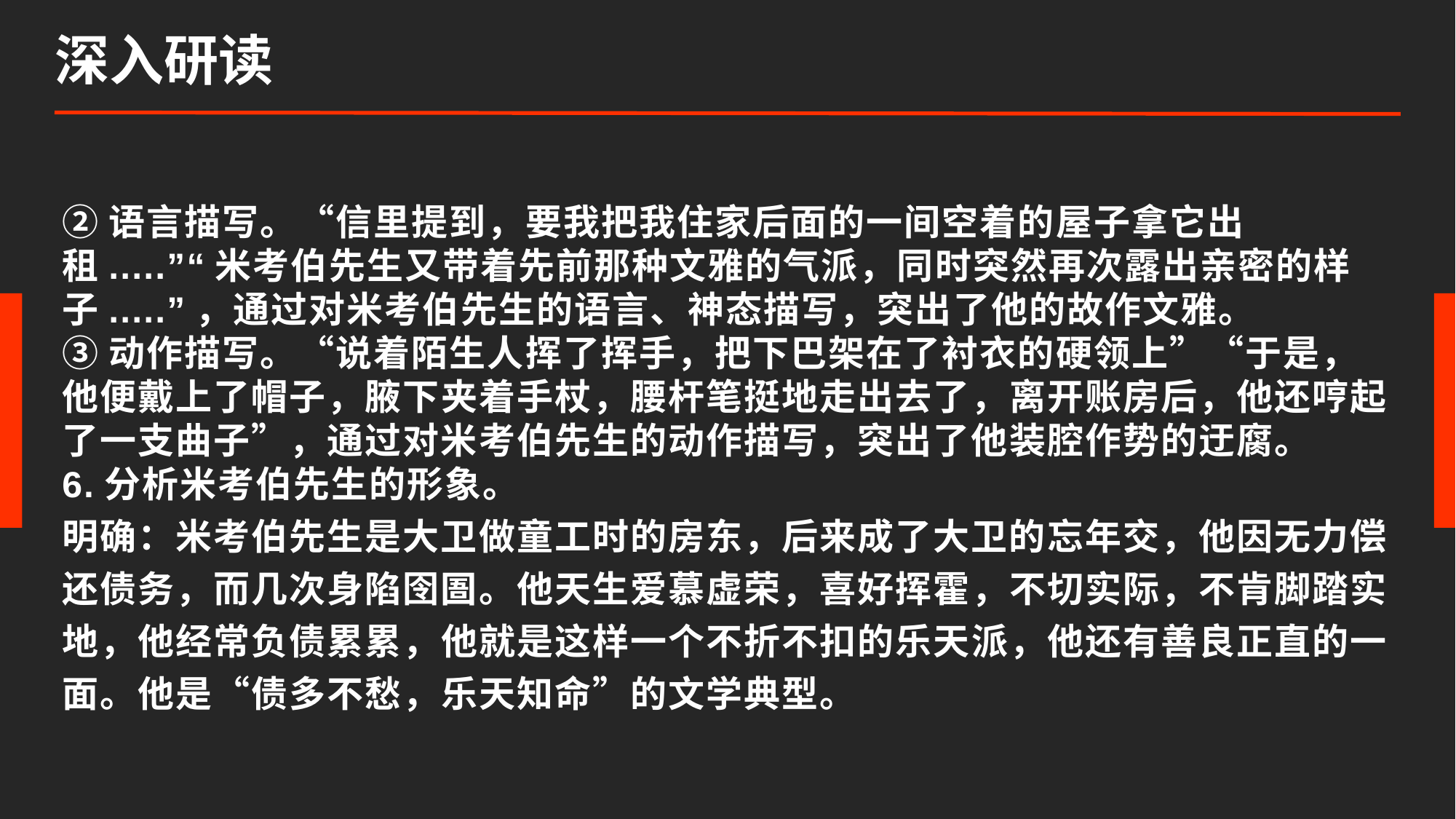

深入研读
②语言描写。“信里提到，要我把我住家后面的一间空着的屋子拿它出租.....”“米考伯先生又带着先前那种文雅的气派，同时突然再次露出亲密的样子.....”，通过对米考伯先生的语言、神态描写，突出了他的故作文雅。
③动作描写。“说着陌生人挥了挥手，把下巴架在了衬衣的硬领上”“于是，他便戴上了帽子，腋下夹着手杖，腰杆笔挺地走出去了，离开账房后，他还哼起了一支曲子”，通过对米考伯先生的动作描写，突出了他装腔作势的迂腐。
6.分析米考伯先生的形象。
明确：米考伯先生是大卫做童工时的房东，后来成了大卫的忘年交，他因无力偿还债务，而几次身陷囹圄。他天生爱慕虚荣，喜好挥霍，不切实际，不肯脚踏实地，他经常负债累累，他就是这样一个不折不扣的乐天派，他还有善良正直的一面。他是“债多不愁，乐天知命”的文学典型。